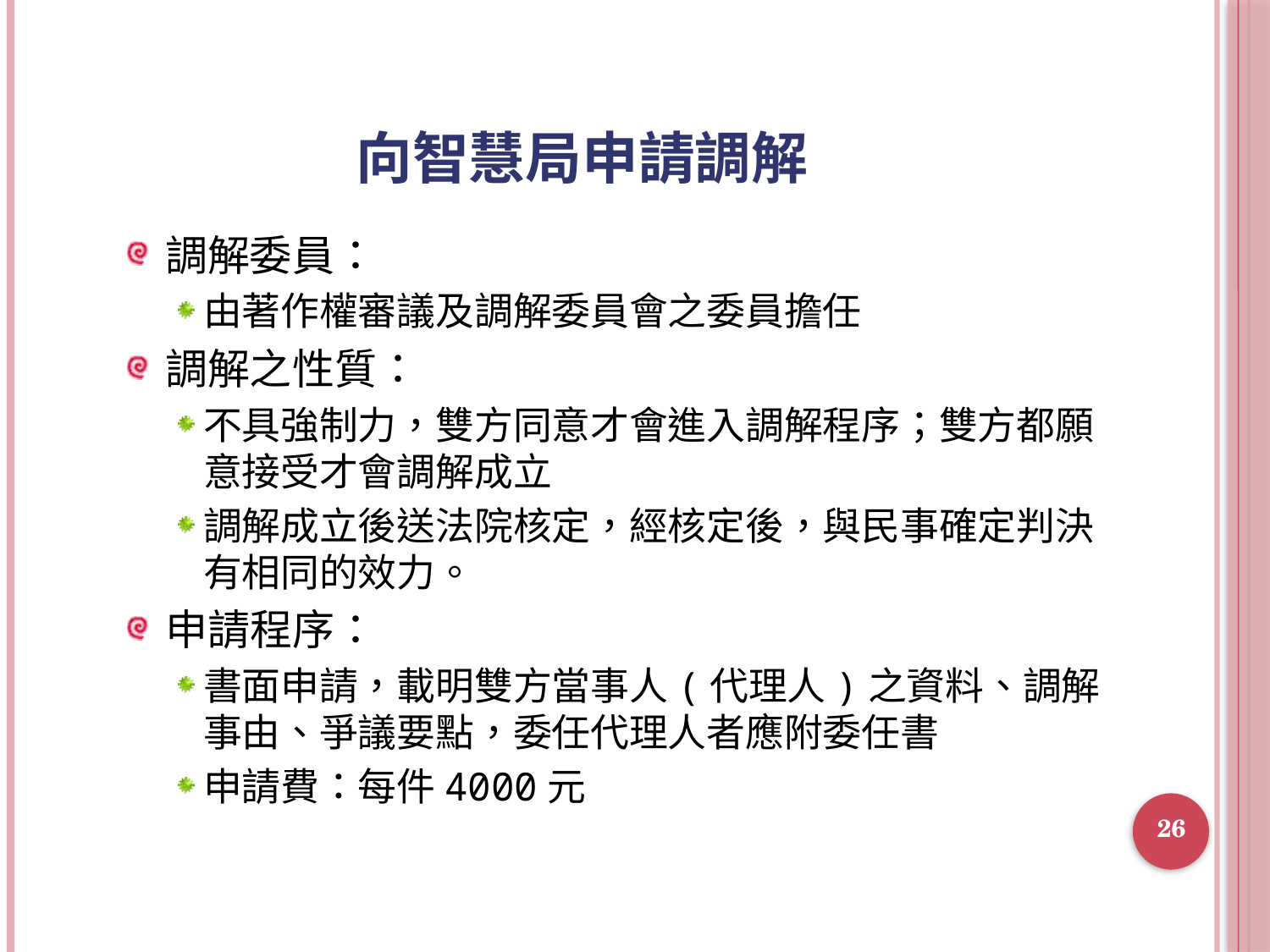

# 向智慧局申請調解
調解委員：
由著作權審議及調解委員會之委員擔任
調解之性質：
不具強制力，雙方同意才會進入調解程序；雙方都願意接受才會調解成立
調解成立後送法院核定，經核定後，與民事確定判決有相同的效力。
申請程序：
書面申請，載明雙方當事人(代理人)之資料、調解事由、爭議要點，委任代理人者應附委任書
申請費：每件4000元

26